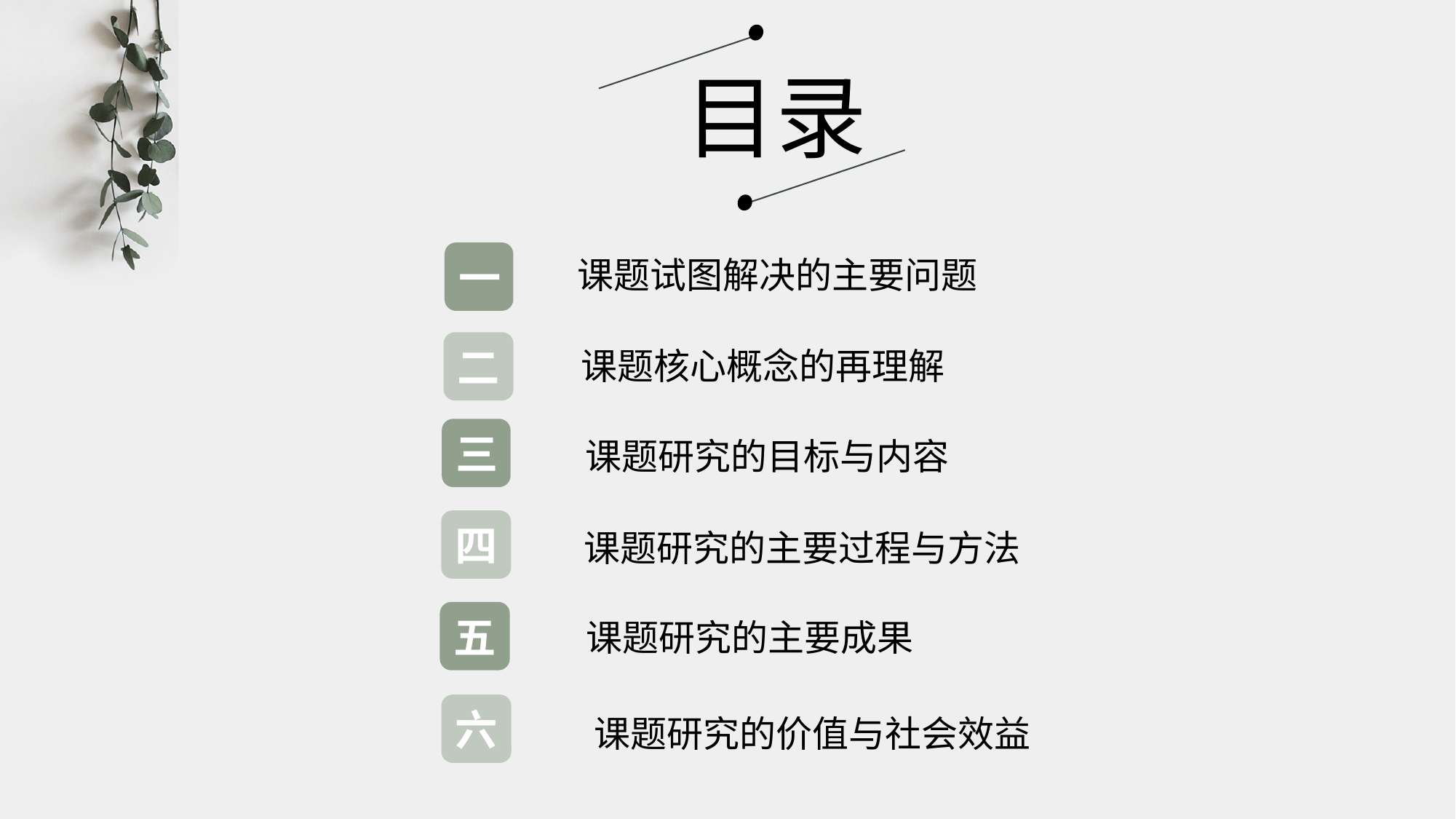

目录

一
课题试图解决的主要问题
二
课题核心概念的再理解
三
课题研究的目标与内容
四
课题研究的主要过程与方法
五
课题研究的主要成果
六
课题研究的价值与社会效益